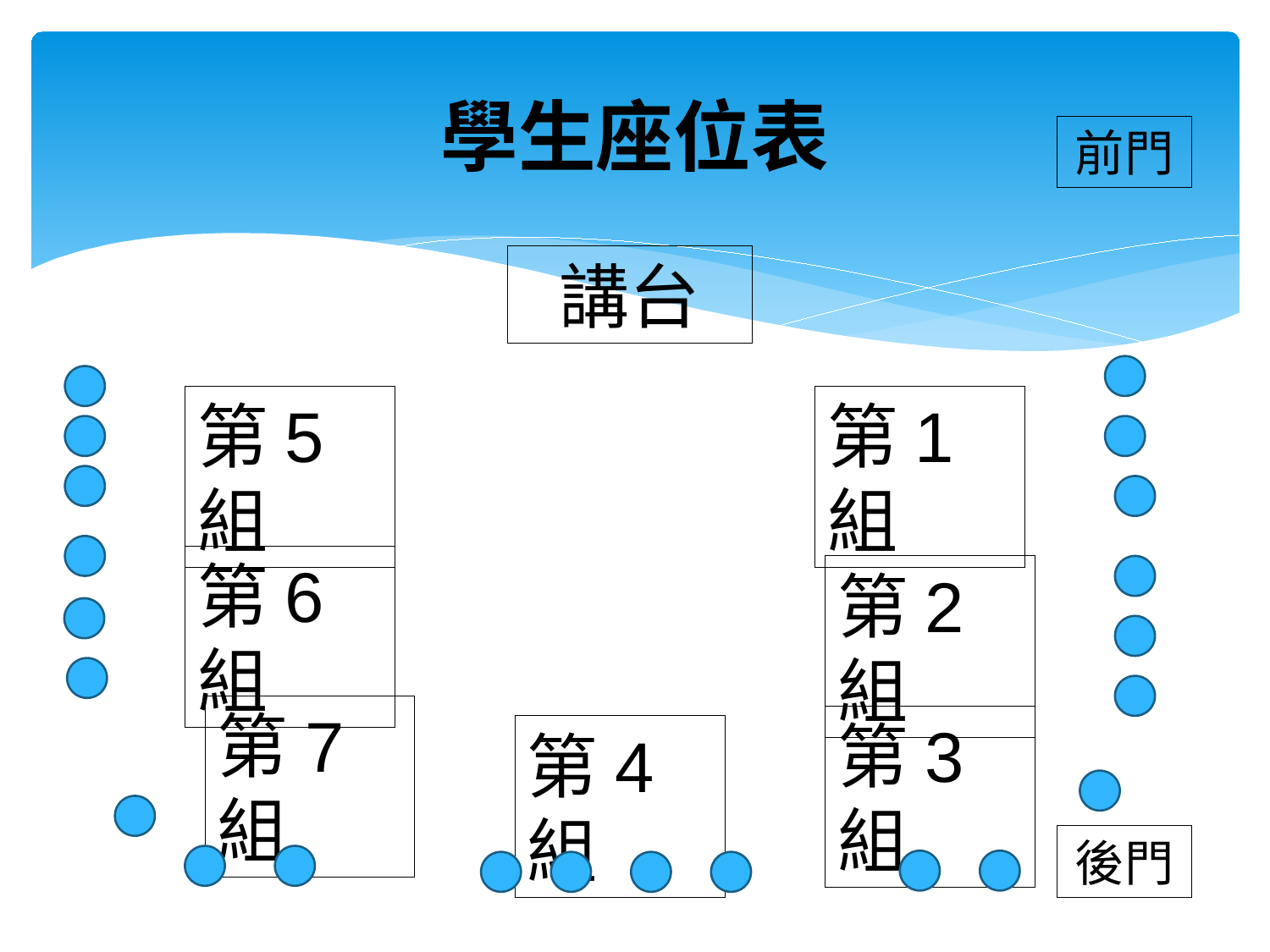

# 學生座位表
前門
講台

第5組
第1組

第6組
第2組

第7組
第3組
第4組

後門